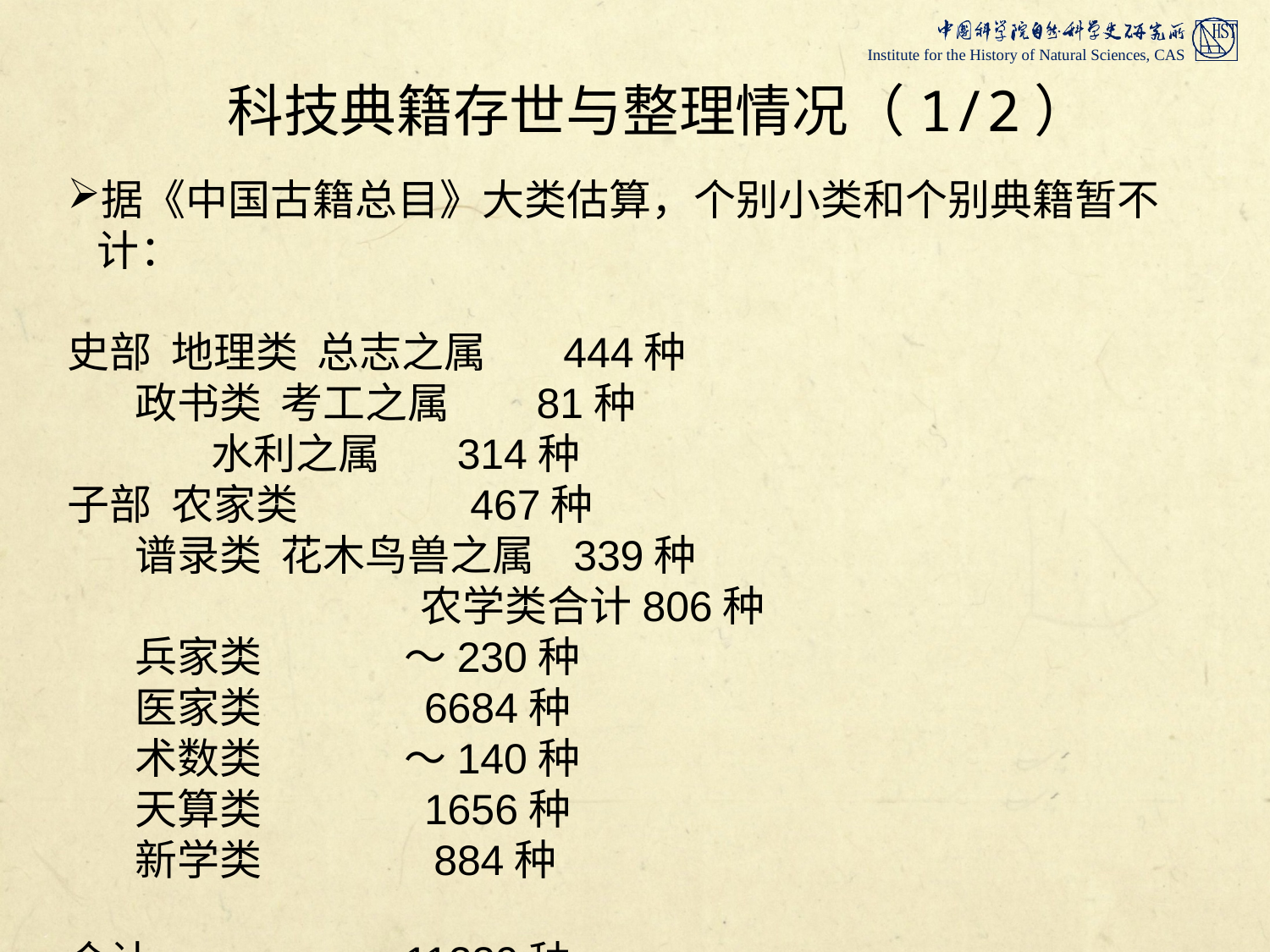

# 科技典籍存世与整理情况（1/2）
据《中国古籍总目》大类估算，个别小类和个别典籍暂不计：

史部  地理类  总志之属       444种
      政书类  考工之属        81种
              水利之属       314种
子部  农家类                 467种
      谱录类  花木鸟兽之属   339种
                                    农学类合计806种
      兵家类               ～230种
      医家类                6684种
      术数类               ～140种
      天算类                1656种
      新学类                 884种

合计                     ～11239种